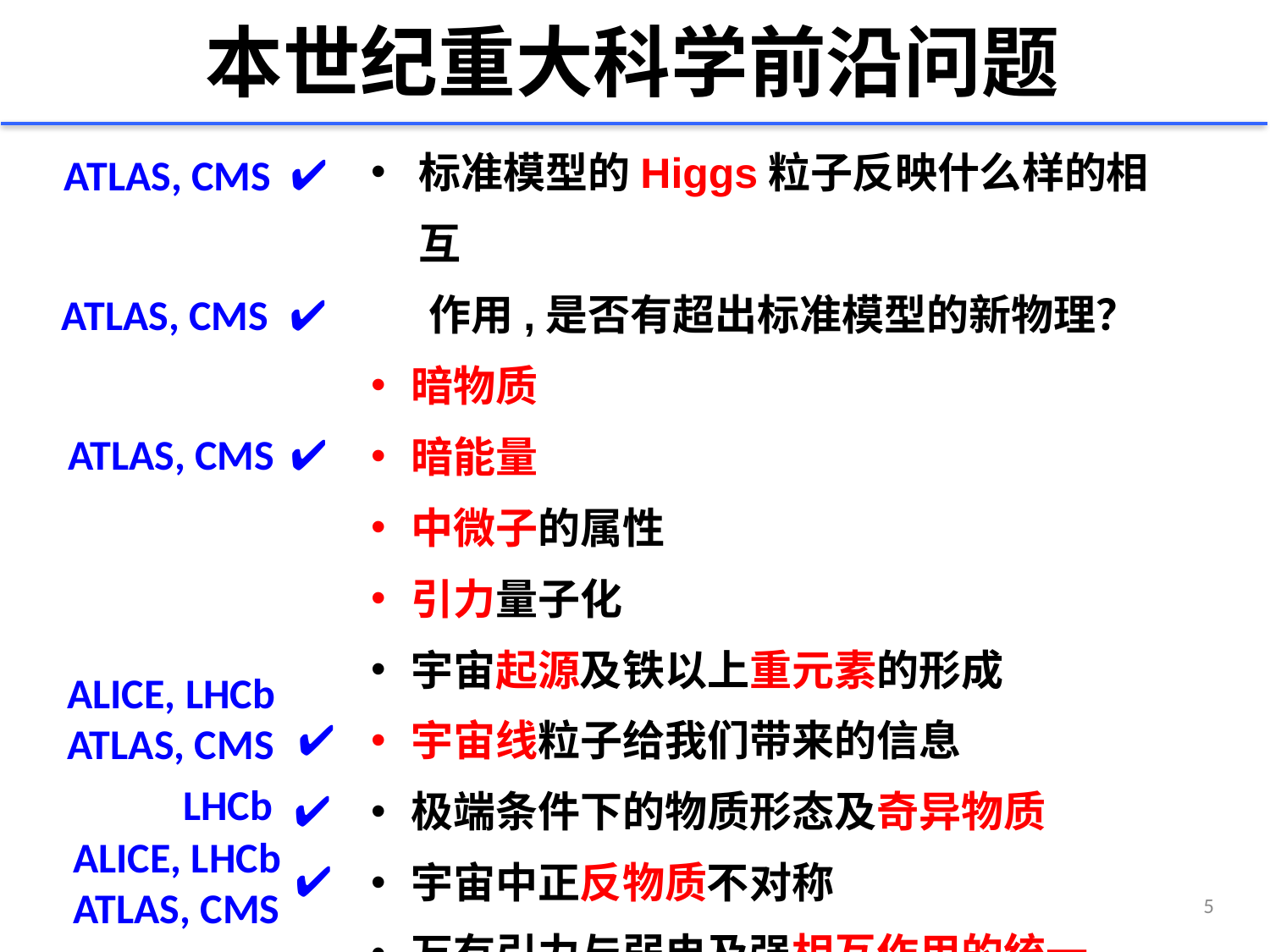

# 本世纪重大科学前沿问题
标准模型的Higgs粒子反映什么样的相互
     作用,是否有超出标准模型的新物理？
暗物质
暗能量
中微子的属性
引力量子化
宇宙起源及铁以上重元素的形成
宇宙线粒子给我们带来的信息
极端条件下的物质形态及奇异物质
宇宙中正反物质不对称
万有引力与弱电及强相互作用的统一
✔
ATLAS, CMS
✔
ATLAS, CMS
ATLAS, CMS
✔
ALICE, LHCb
ATLAS, CMS
✔
LHCb
✔
ALICE, LHCb
ATLAS, CMS
✔
5